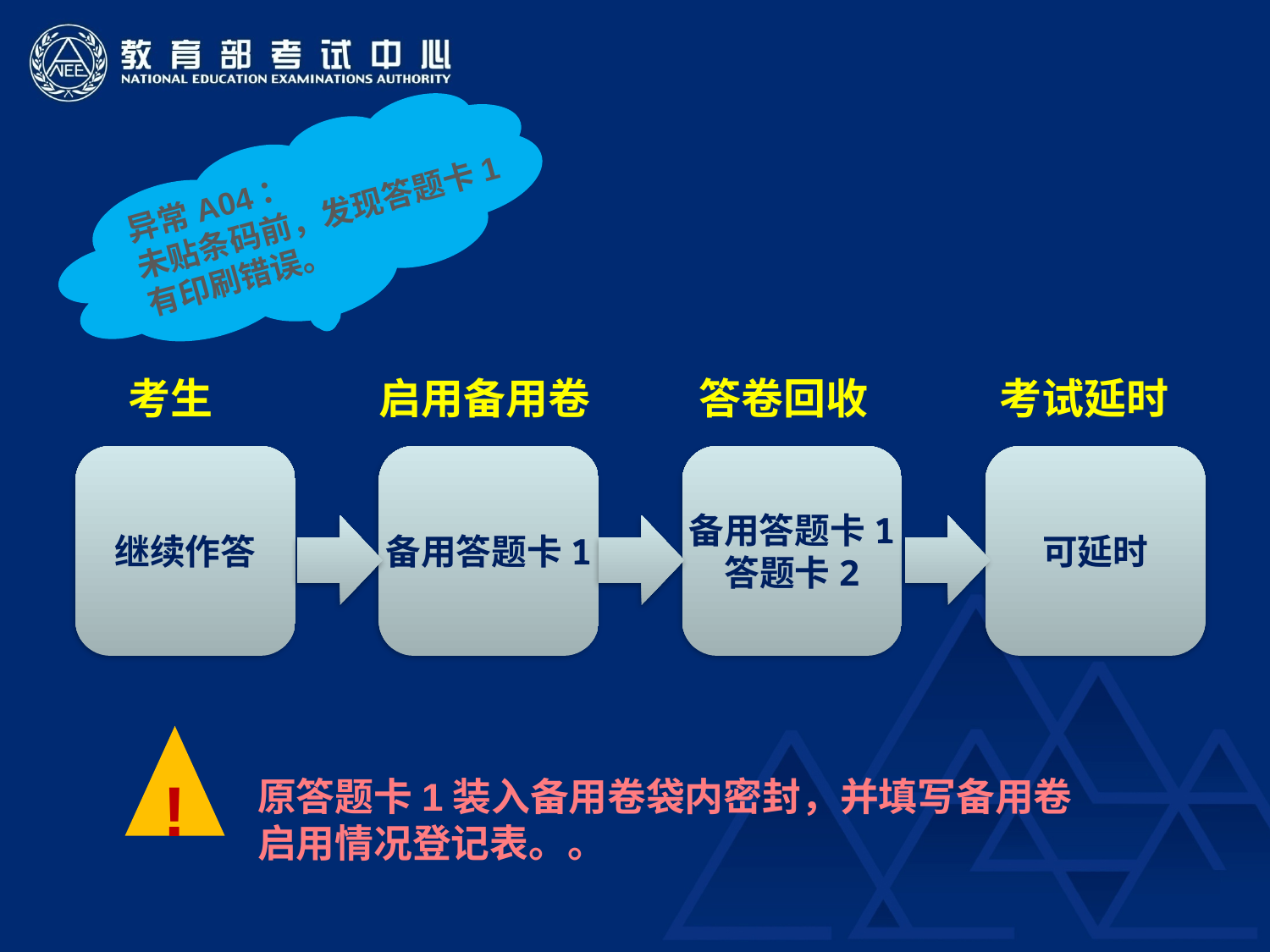

异常A04：
未贴条码前，发现答题卡1
有印刷错误。
考生
启用备用卷
答卷回收
考试延时
继续作答
备用答题卡1
备用答题卡1
答题卡2
可延时

!
原答题卡1装入备用卷袋内密封，并填写备用卷启用情况登记表。。